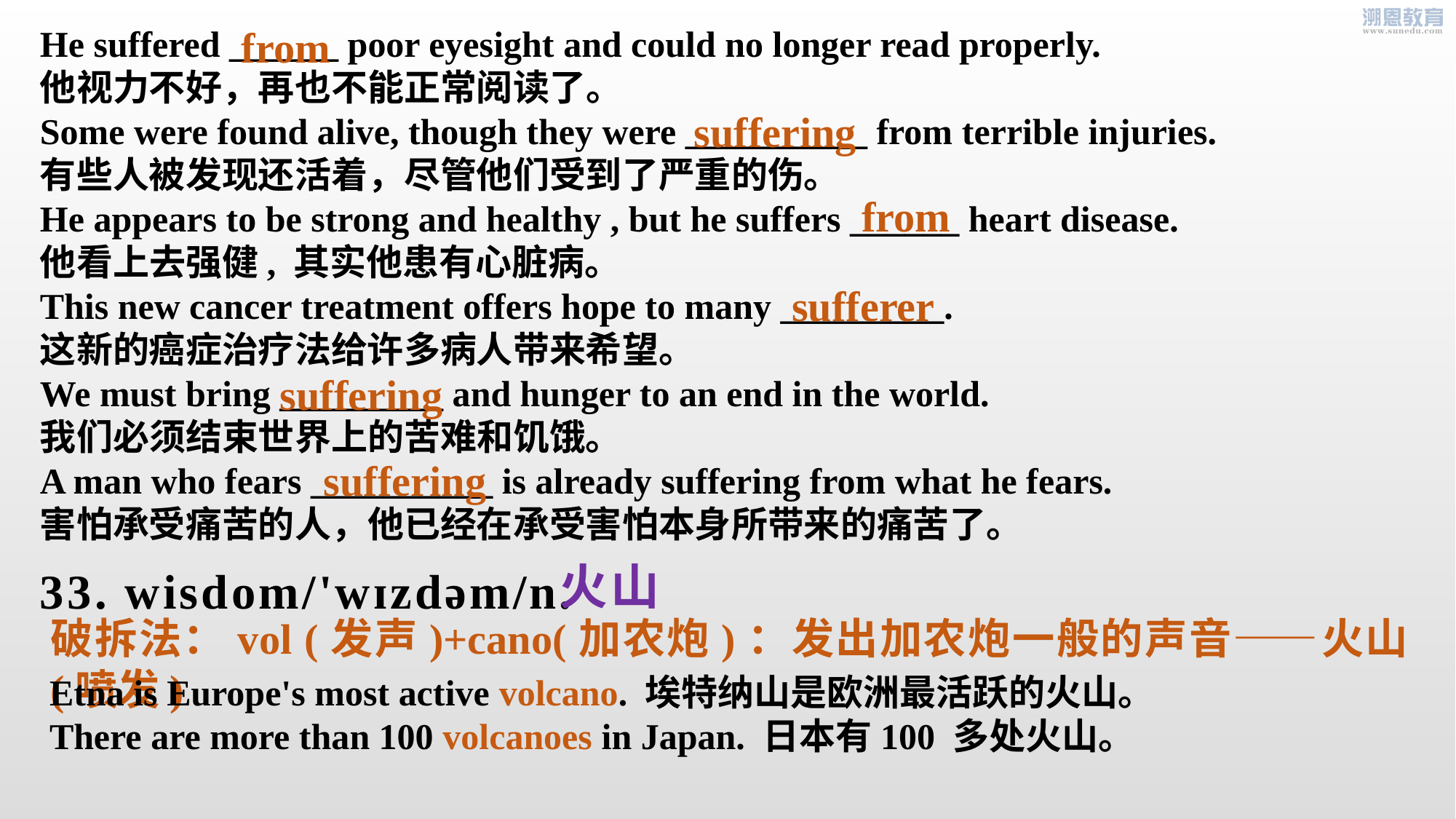

He suffered ______ poor eyesight and could no longer read properly.
他视力不好，再也不能正常阅读了。
Some were found alive, though they were __________ from terrible injuries.
有些人被发现还活着，尽管他们受到了严重的伤。
He appears to be strong and healthy , but he suffers ______ heart disease.
他看上去强健, 其实他患有心脏病。
This new cancer treatment offers hope to many _________.
这新的癌症治疗法给许多病人带来希望。
We must bring _________ and hunger to an end in the world.
我们必须结束世界上的苦难和饥饿。
A man who fears __________ is already suffering from what he fears.
害怕承受痛苦的人，他已经在承受害怕本身所带来的痛苦了。

from
suffering
from
sufferer
suffering
suffering
火山
33. wisdom/'wɪzdəm/n.
破拆法：vol (发声)+cano(加农炮)：发出加农炮一般的声音——火山(喷发)
Etna is Europe's most active volcano. 埃特纳山是欧洲最活跃的火山。There are more than 100 volcanoes in Japan. 日本有100 多处火山。